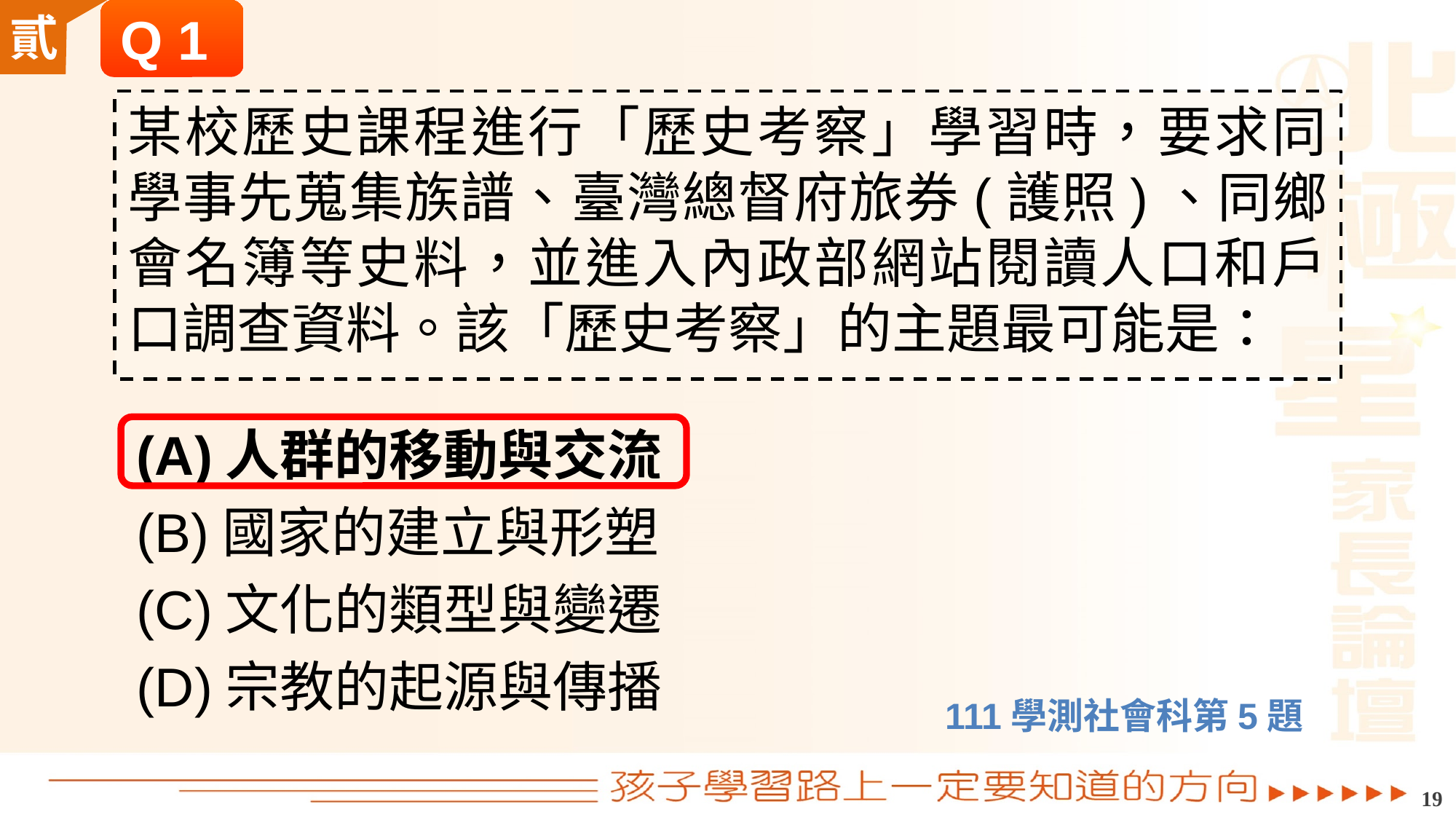

Q 1
某校歷史課程進行「歷史考察」學習時，要求同學事先蒐集族譜、臺灣總督府旅券(護照)、同鄉會名簿等史料，並進入內政部網站閱讀人口和戶口調查資料。該「歷史考察」的主題最可能是：
(A)人群的移動與交流
(B)國家的建立與形塑
(C)文化的類型與變遷
(D)宗教的起源與傳播

111學測社會科第5題
19